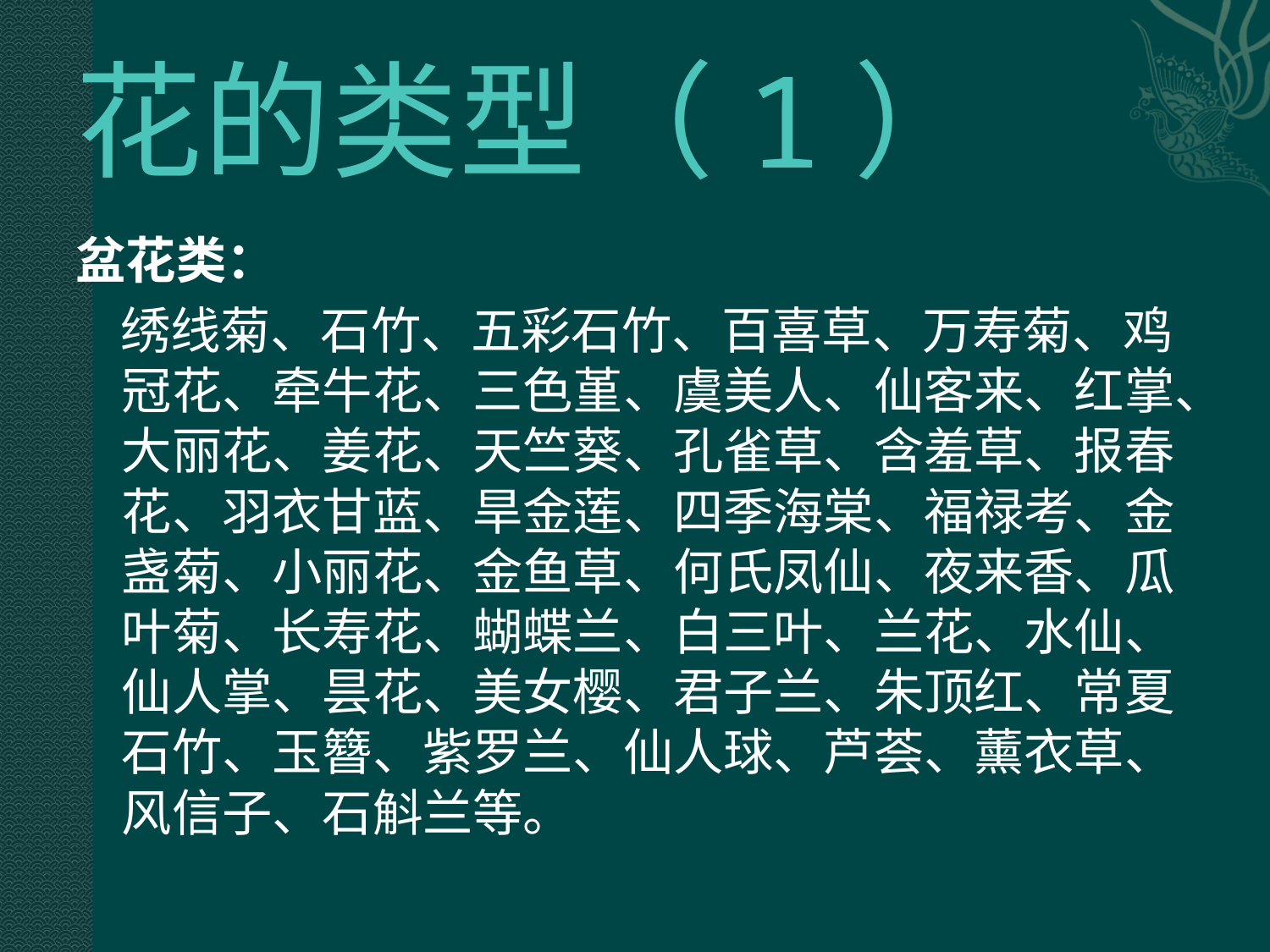

# 花的类型（1）
盆花类：
   绣线菊、石竹、五彩石竹、百喜草、万寿菊、鸡冠花、牵牛花、三色堇、虞美人、仙客来、红掌、大丽花、姜花、天竺葵、孔雀草、含羞草、报春花、羽衣甘蓝、旱金莲、四季海棠、福禄考、金盏菊、小丽花、金鱼草、何氏凤仙、夜来香、瓜叶菊、长寿花、蝴蝶兰、白三叶、兰花、水仙、仙人掌、昙花、美女樱、君子兰、朱顶红、常夏石竹、玉簪、紫罗兰、仙人球、芦荟、薰衣草、风信子、石斛兰等。